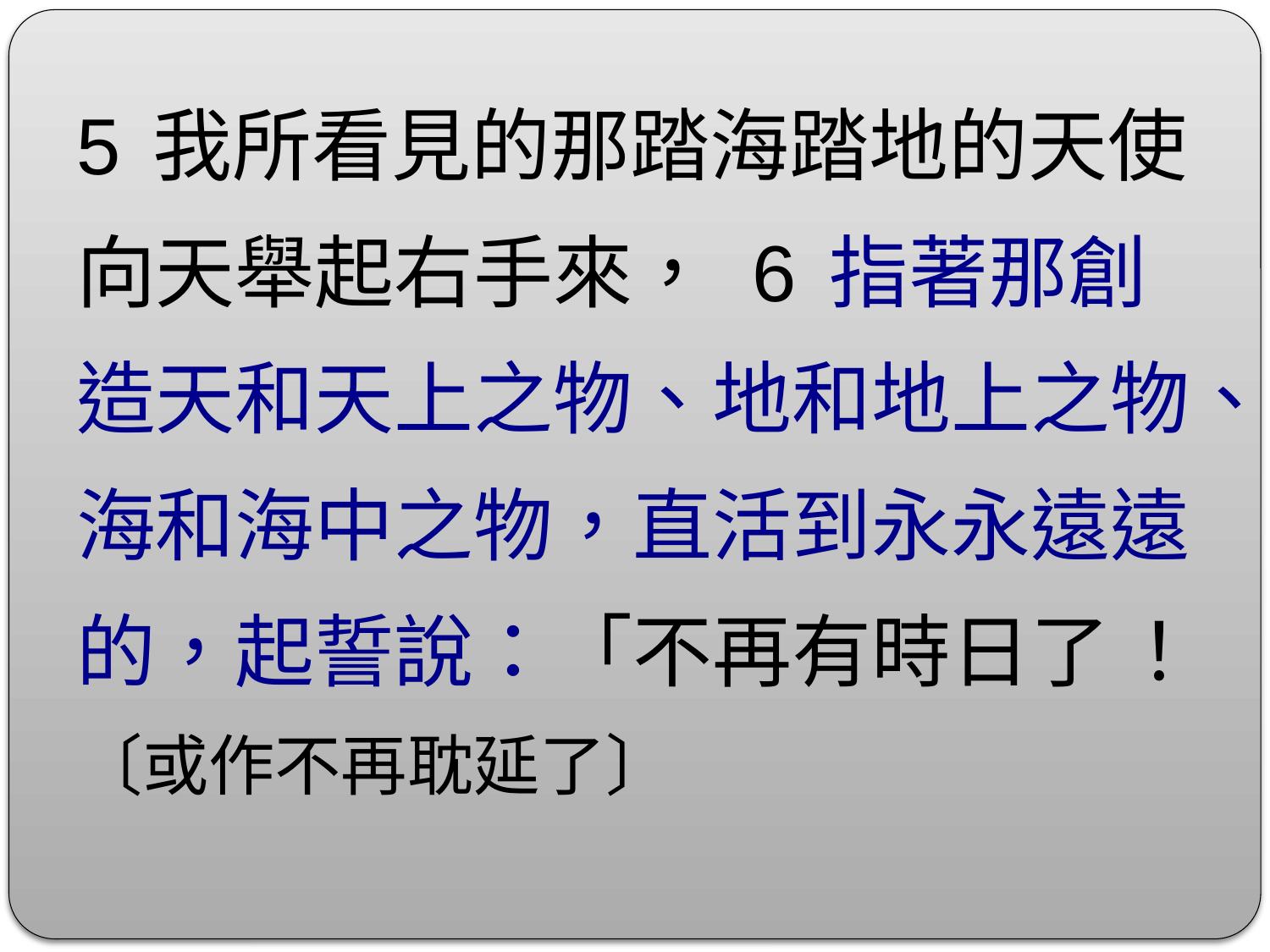

5 我所看見的那踏海踏地的天使向天舉起右手來， 6 指著那創造天和天上之物、地和地上之物、海和海中之物，直活到永永遠遠的，起誓說：「不再有時日了 ！〔或作不再耽延了〕